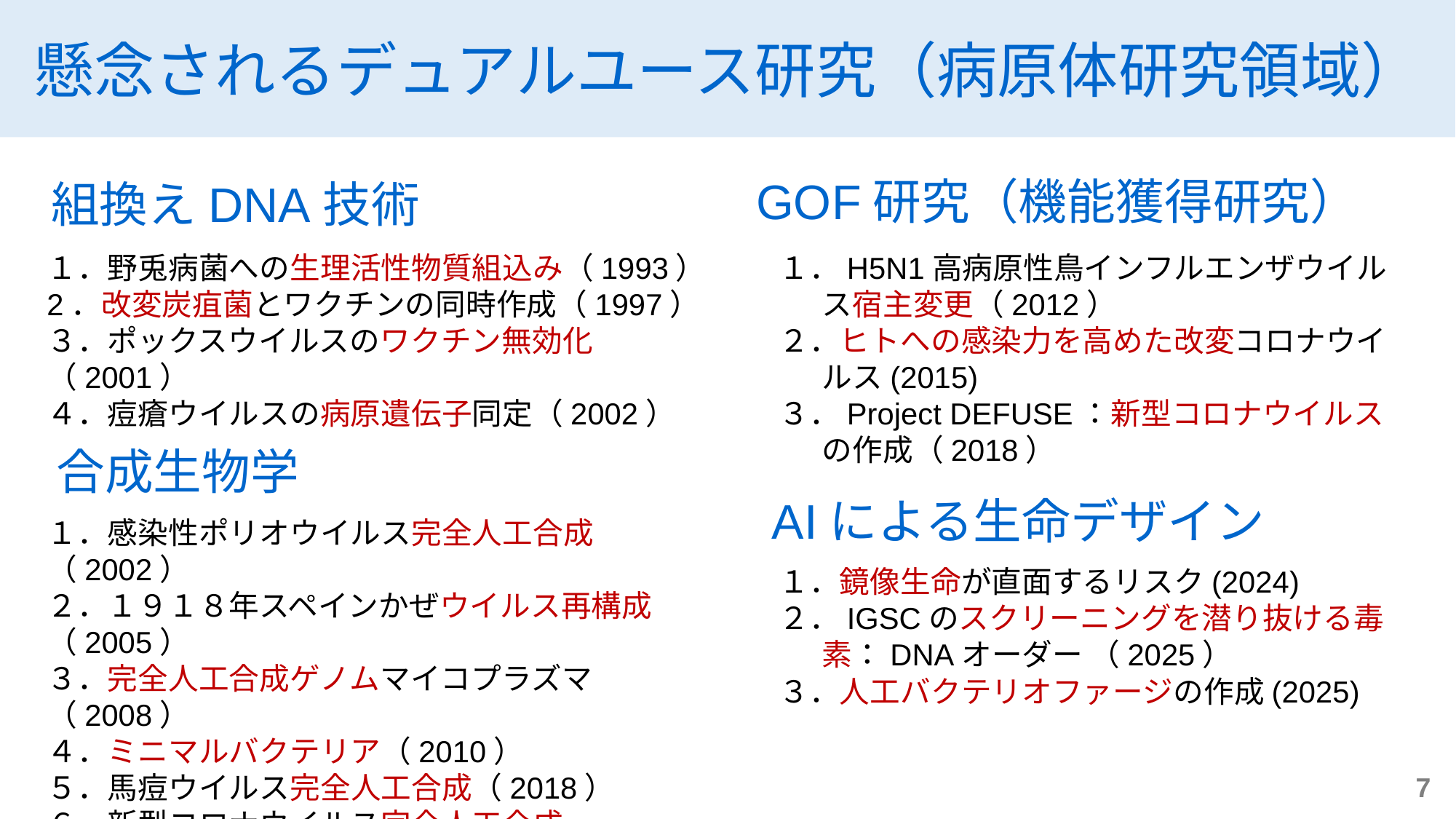

懸念されるデュアルユース研究（病原体研究領域）
GOF研究（機能獲得研究）
組換えDNA技術
１．野兎病菌への生理活性物質組込み（1993）
2．改変炭疽菌とワクチンの同時作成（1997）
３．ポックスウイルスのワクチン無効化（2001）
４．痘瘡ウイルスの病原遺伝子同定（2002）
１．H5N1高病原性鳥インフルエンザウイルス宿主変更（2012）
２．ヒトへの感染力を高めた改変コロナウイルス(2015)
３．Project DEFUSE：新型コロナウイルスの作成（2018）
合成生物学
AIによる生命デザイン
１．感染性ポリオウイルス完全人工合成（2002）
２．１９１８年スペインかぜウイルス再構成（2005）
３．完全人工合成ゲノムマイコプラズマ（2008）
４．ミニマルバクテリア（2010）
５．馬痘ウイルス完全人工合成（2018）
６．新型コロナウイルス完全人工合成（2020）
１．鏡像生命が直面するリスク(2024)
２．IGSCのスクリーニングを潜り抜ける毒素：DNAオーダー （2025）
３．人工バクテリオファージの作成(2025)
7